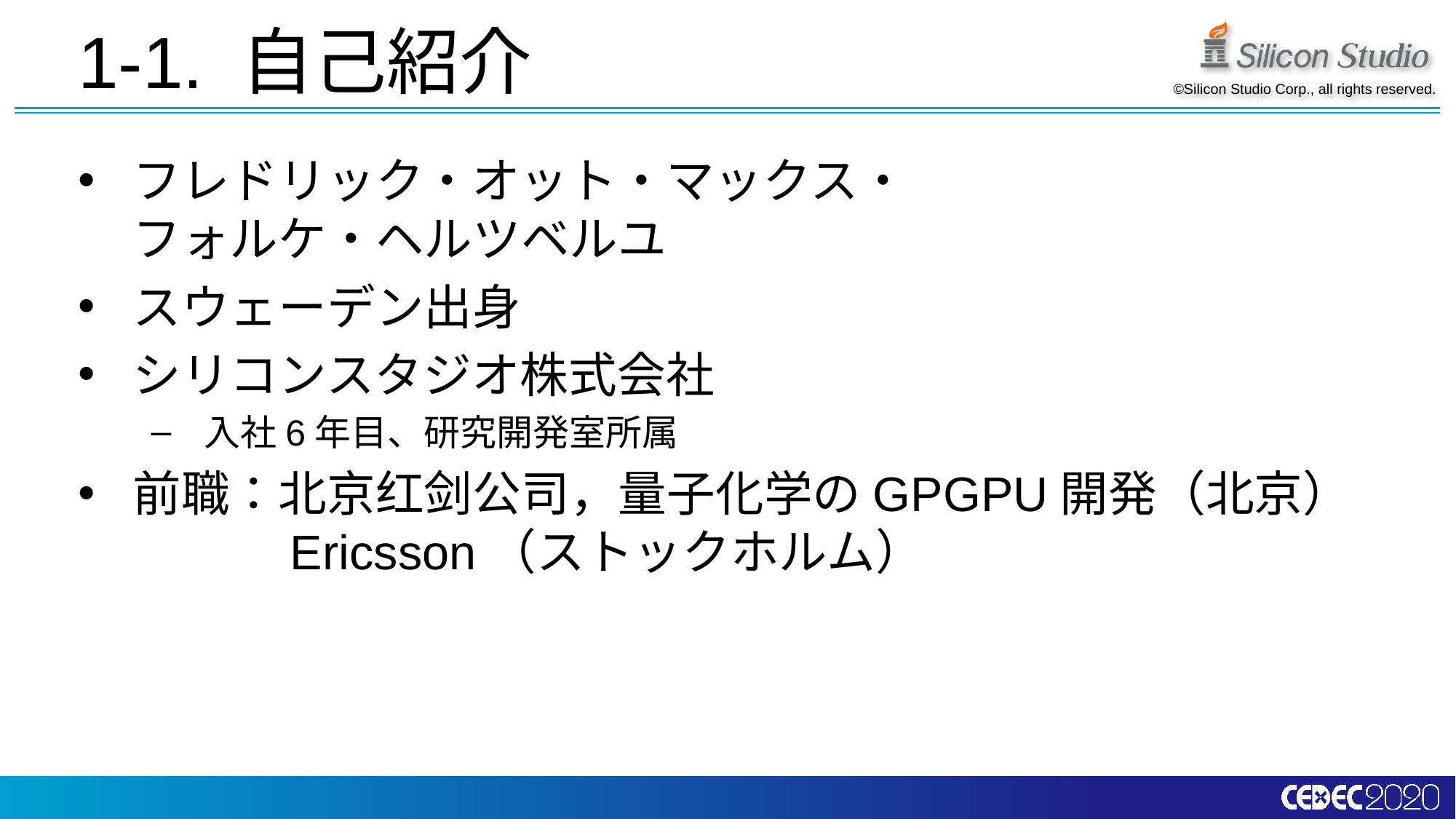

# 1-1. 自己紹介
フレドリック・オット・マックス・
フォルケ・ヘルツベルユ
スウェーデン出身
シリコンスタジオ株式会社
入社6年目、研究開発室所属
前職：北京红剑公司，量子化学のGPGPU開発（北京）
　　　Ericsson（ストックホルム）